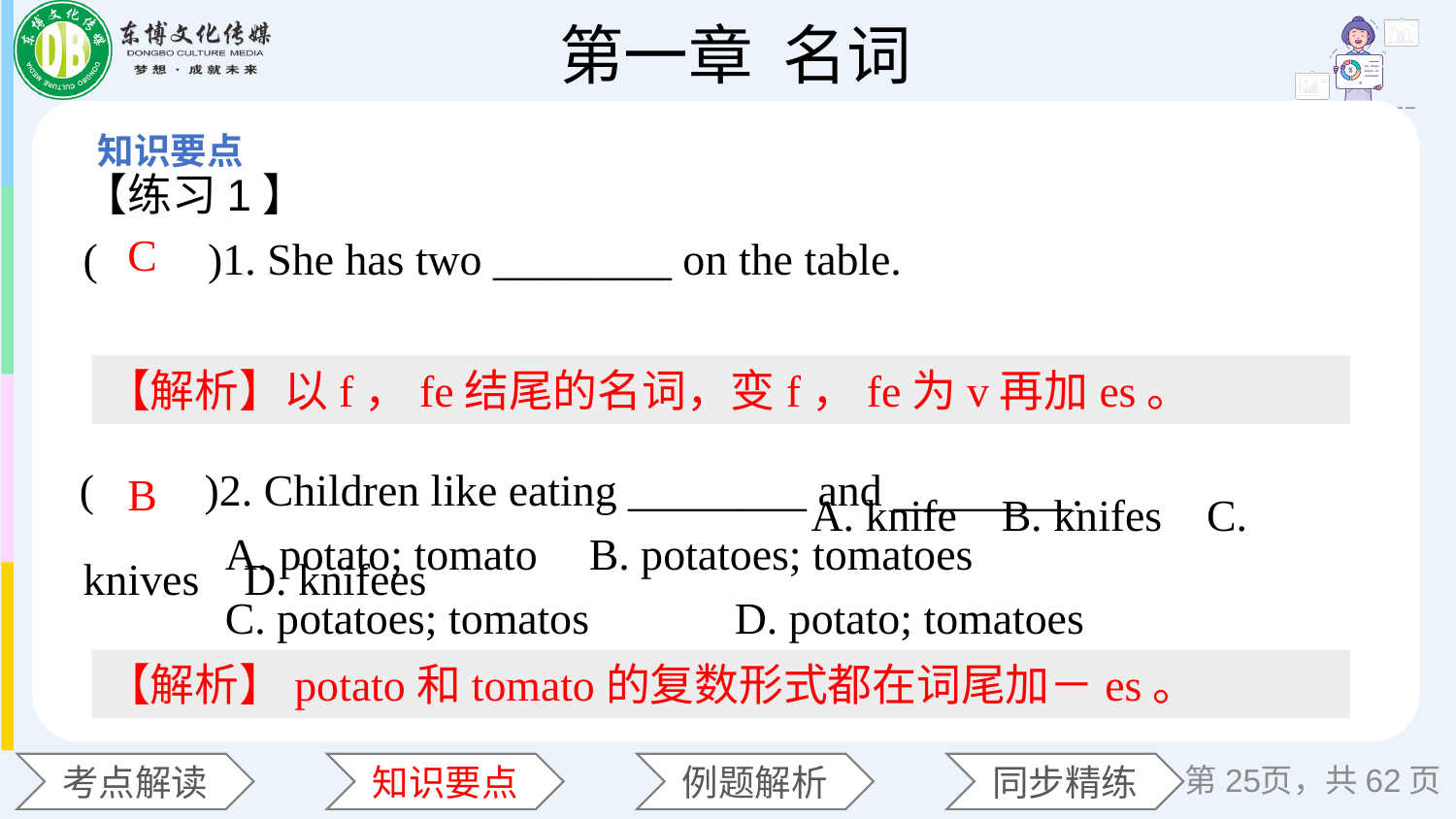

【练习1】
(　　)1. She has two ________ on the table.　　　　　　　　　　　　　　　　　　　　　　　　　　　　　　　　　　　　　　　　　　　　　　　　　　　　　　　　　　　　　　　　　　　　　　　　　　　　　　　　　　　　　　　　　　　　　　　　　　　　　　　　　　　　　　　　    	A. knife    B. knifes    C. knives    D. knifees
C
【解析】以f，fe结尾的名词，变f，fe为v再加es。
(　　)2. Children like eating ________ and ________.
A. potato; tomato    	B. potatoes; tomatoes
C. potatoes; tomatos    	D. potato; tomatoes

B
【解析】potato和tomato的复数形式都在词尾加－es。
第25页，共62页